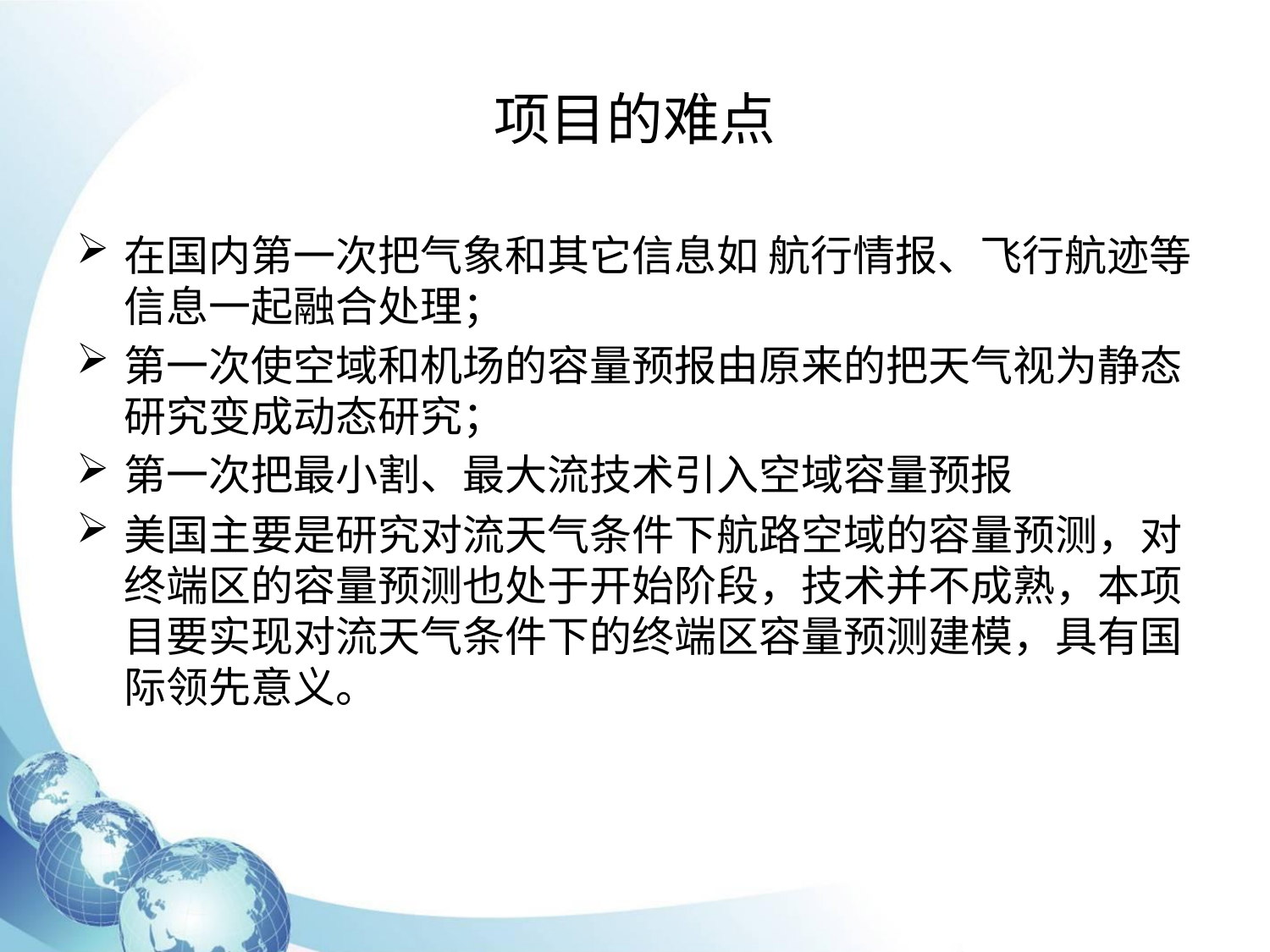

# 项目的难点
在国内第一次把气象和其它信息如 航行情报、飞行航迹等信息一起融合处理；
第一次使空域和机场的容量预报由原来的把天气视为静态研究变成动态研究；
第一次把最小割、最大流技术引入空域容量预报
美国主要是研究对流天气条件下航路空域的容量预测，对终端区的容量预测也处于开始阶段，技术并不成熟，本项目要实现对流天气条件下的终端区容量预测建模，具有国际领先意义。